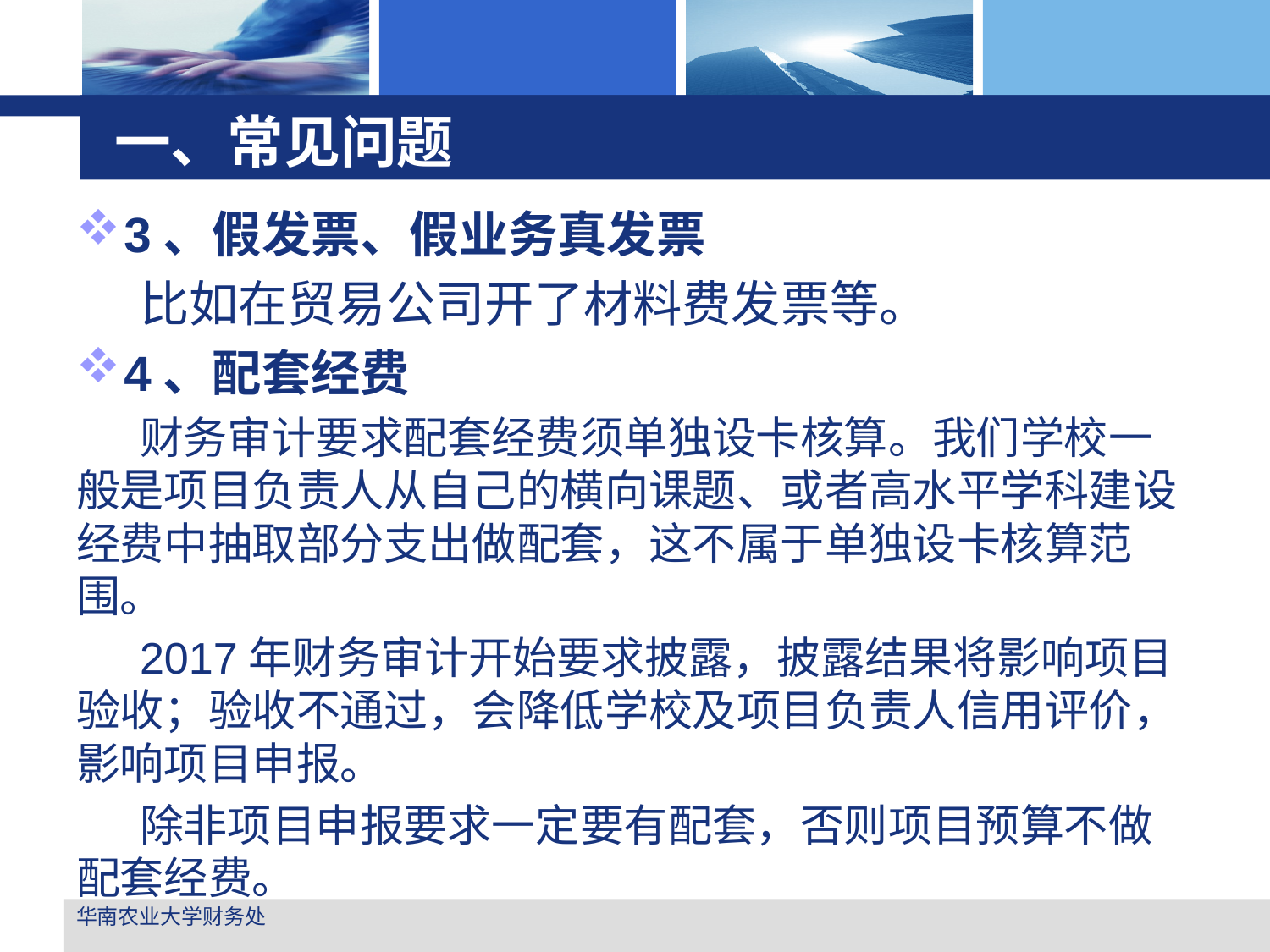

# 一、常见问题
3、假发票、假业务真发票
比如在贸易公司开了材料费发票等。
4、配套经费
财务审计要求配套经费须单独设卡核算。我们学校一般是项目负责人从自己的横向课题、或者高水平学科建设经费中抽取部分支出做配套，这不属于单独设卡核算范围。
2017年财务审计开始要求披露，披露结果将影响项目验收；验收不通过，会降低学校及项目负责人信用评价，影响项目申报。
除非项目申报要求一定要有配套，否则项目预算不做配套经费。
华南农业大学财务处